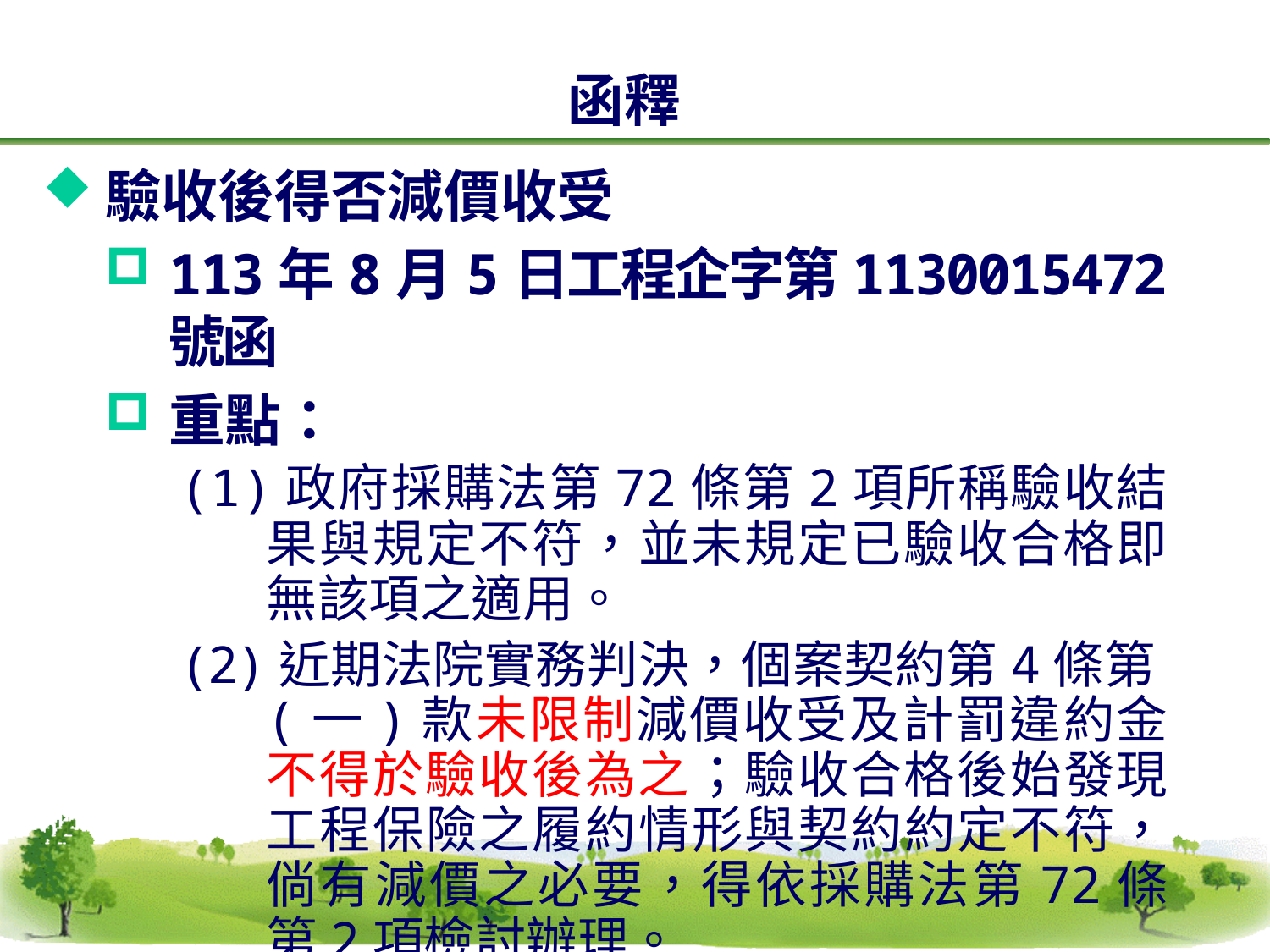

函釋
驗收後得否減價收受
113年8月5日工程企字第1130015472號函
重點：
(1)政府採購法第72條第2項所稱驗收結果與規定不符，並未規定已驗收合格即無該項之適用。
(2)近期法院實務判決，個案契約第4條第(一)款未限制減價收受及計罰違約金不得於驗收後為之；驗收合格後始發現工程保險之履約情形與契約約定不符，倘有減價之必要，得依採購法第72條第2項檢討辦理。